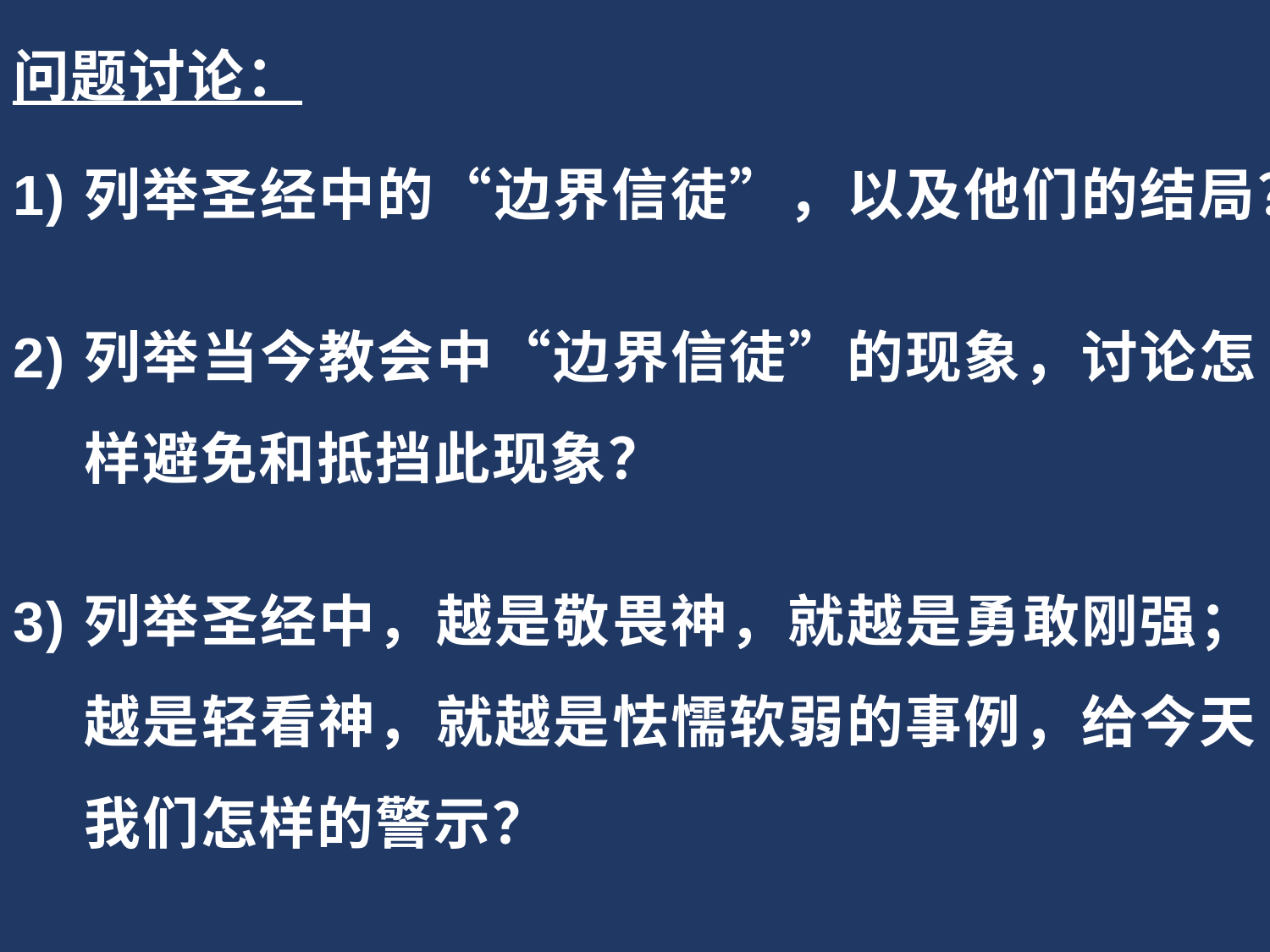

问题讨论：
列举圣经中的“边界信徒”，以及他们的结局？

列举当今教会中“边界信徒”的现象，讨论怎样避免和抵挡此现象？

列举圣经中，越是敬畏神，就越是勇敢刚强；越是轻看神，就越是怯懦软弱的事例，给今天我们怎样的警示？